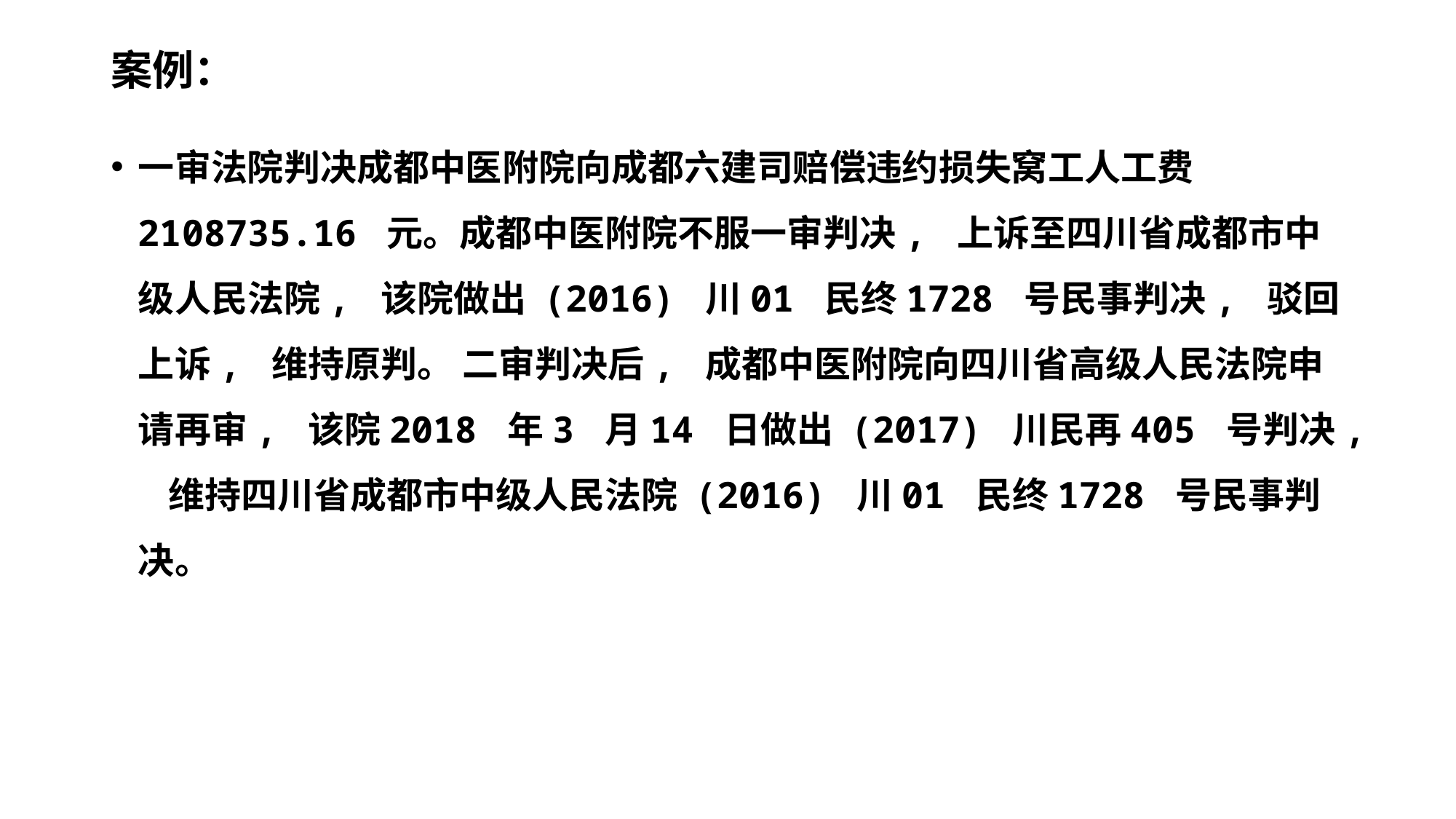

# 案例：
一审法院判决成都中医附院向成都六建司赔偿违约损失窝工人工费2108735.16 元。成都中医附院不服一审判决, 上诉至四川省成都市中级人民法院, 该院做出 (2016) 川01 民终1728 号民事判决, 驳回上诉, 维持原判。 二审判决后, 成都中医附院向四川省高级人民法院申请再审, 该院2018 年3 月14 日做出 (2017) 川民再405 号判决, 维持四川省成都市中级人民法院 (2016) 川01 民终1728 号民事判决。